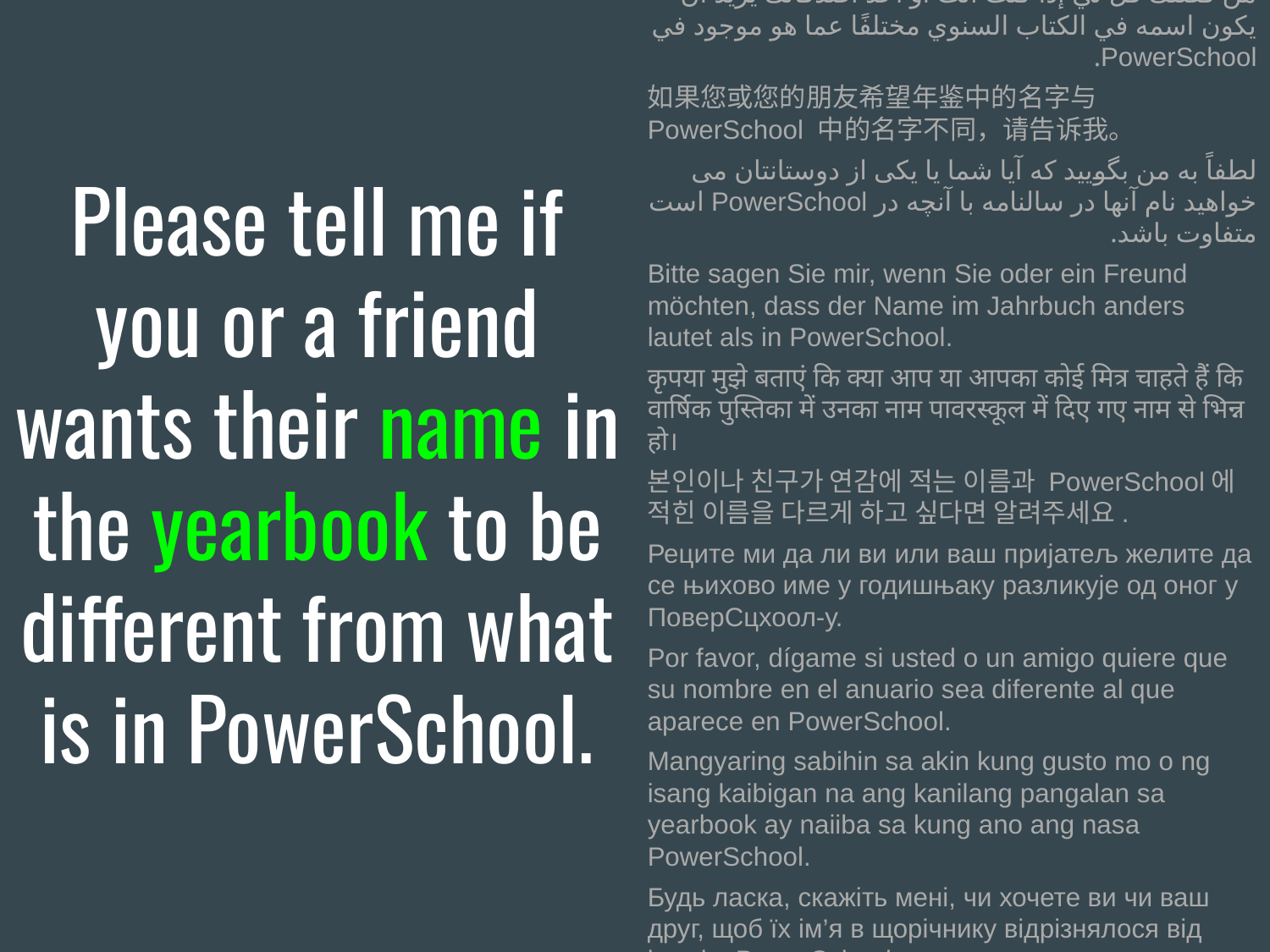

Please tell me if you or a friend wants their name in the yearbook to be different from what is in PowerSchool.
من فضلك قل لي إذا كنت أنت أو أحد أصدقائك يريد أن يكون اسمه في الكتاب السنوي مختلفًا عما هو موجود في PowerSchool.
如果您或您的朋友希望年鉴中的名字与 PowerSchool 中的名字不同，请告诉我。
لطفاً به من بگویید که آیا شما یا یکی از دوستانتان می خواهید نام آنها در سالنامه با آنچه در PowerSchool است متفاوت باشد.
Bitte sagen Sie mir, wenn Sie oder ein Freund möchten, dass der Name im Jahrbuch anders lautet als in PowerSchool.
कृपया मुझे बताएं कि क्या आप या आपका कोई मित्र चाहते हैं कि वार्षिक पुस्तिका में उनका नाम पावरस्कूल में दिए गए नाम से भिन्न हो।
본인이나 친구가 연감에 적는 이름과 PowerSchool에 적힌 이름을 다르게 하고 싶다면 알려주세요.
Реците ми да ли ви или ваш пријатељ желите да се њихово име у годишњаку разликује од оног у ПоверСцхоол-у.
Por favor, dígame si usted o un amigo quiere que su nombre en el anuario sea diferente al que aparece en PowerSchool.
Mangyaring sabihin sa akin kung gusto mo o ng isang kaibigan na ang kanilang pangalan sa yearbook ay naiiba sa kung ano ang nasa PowerSchool.
Будь ласка, скажіть мені, чи хочете ви чи ваш друг, щоб їх ім’я в щорічнику відрізнялося від імені в PowerSchool.